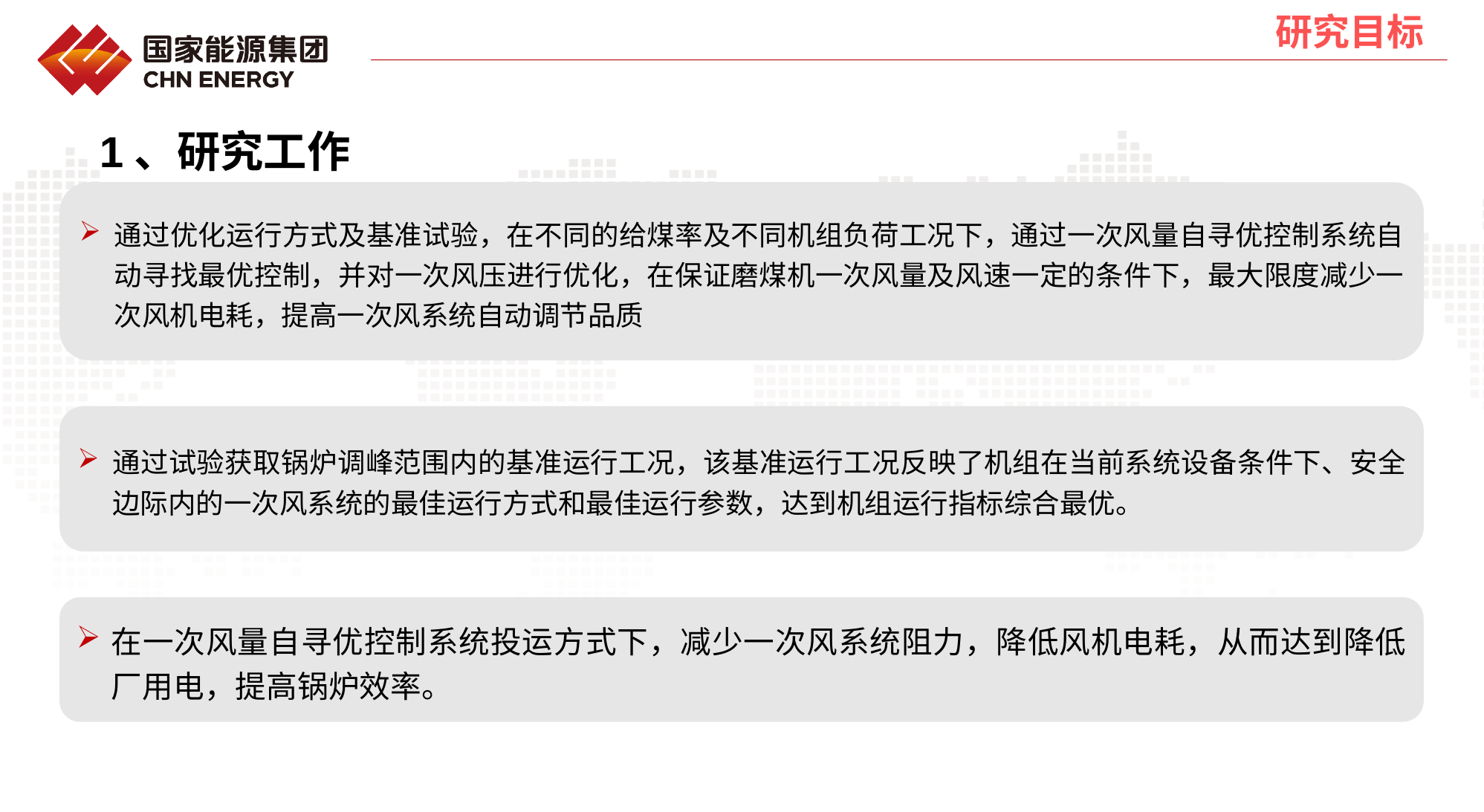

# 研究目标
1、研究工作
通过优化运行方式及基准试验，在不同的给煤率及不同机组负荷工况下，通过一次风量自寻优控制系统自动寻找最优控制，并对一次风压进行优化，在保证磨煤机一次风量及风速一定的条件下，最大限度减少一次风机电耗，提高一次风系统自动调节品质
通过试验获取锅炉调峰范围内的基准运行工况，该基准运行工况反映了机组在当前系统设备条件下、安全边际内的一次风系统的最佳运行方式和最佳运行参数，达到机组运行指标综合最优。
在一次风量自寻优控制系统投运方式下，减少一次风系统阻力，降低风机电耗，从而达到降低厂用电，提高锅炉效率。